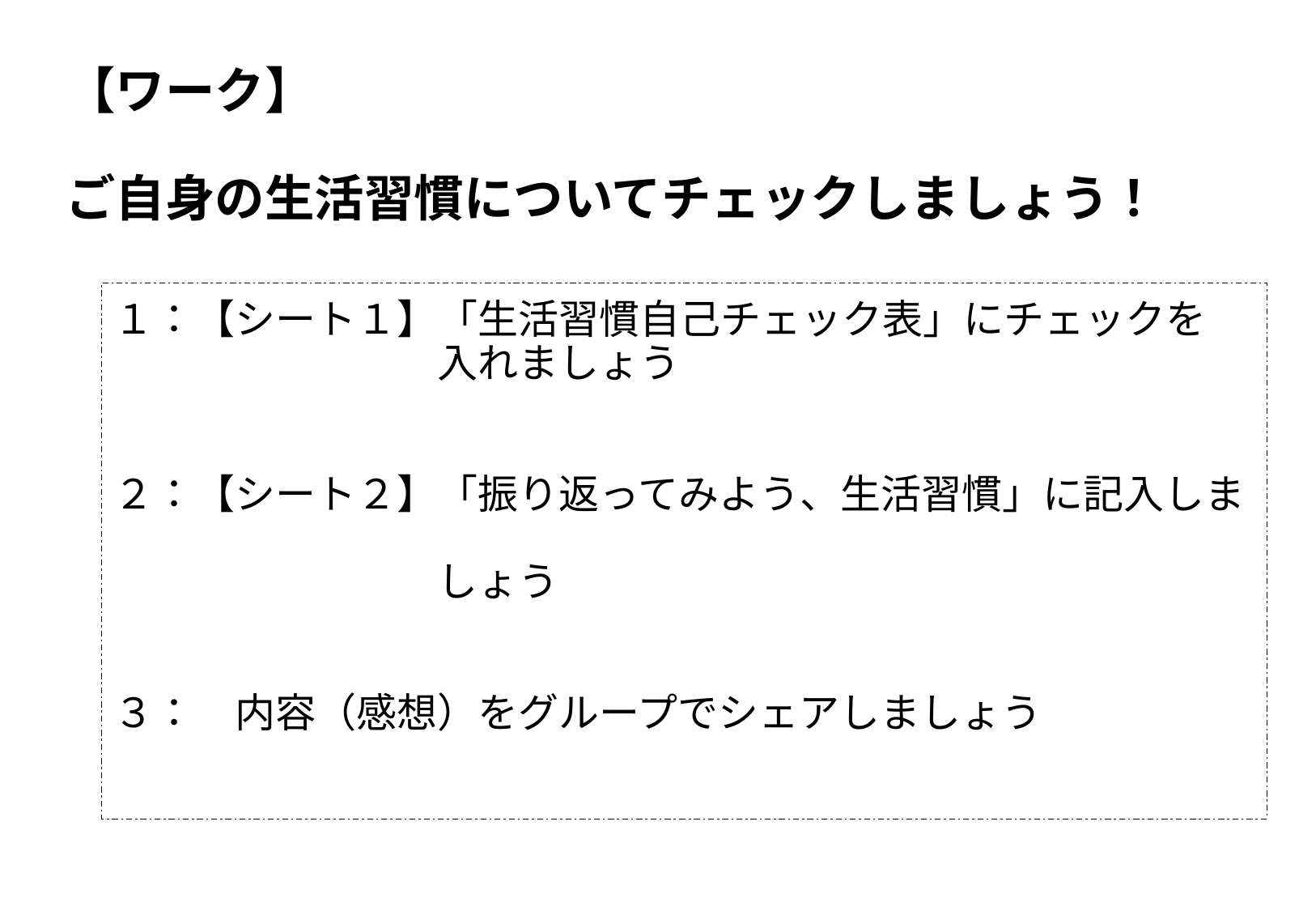

# 【ワーク】 ご自身の生活習慣についてチェックしましょう！
１：【シート１】「生活習慣自己チェック表」にチェックを
　　　　　　　　入れましょう

２：【シート２】「振り返ってみよう、生活習慣」に記入しま
　　　　　　　　しょう

３：　内容（感想）をグループでシェアしましょう